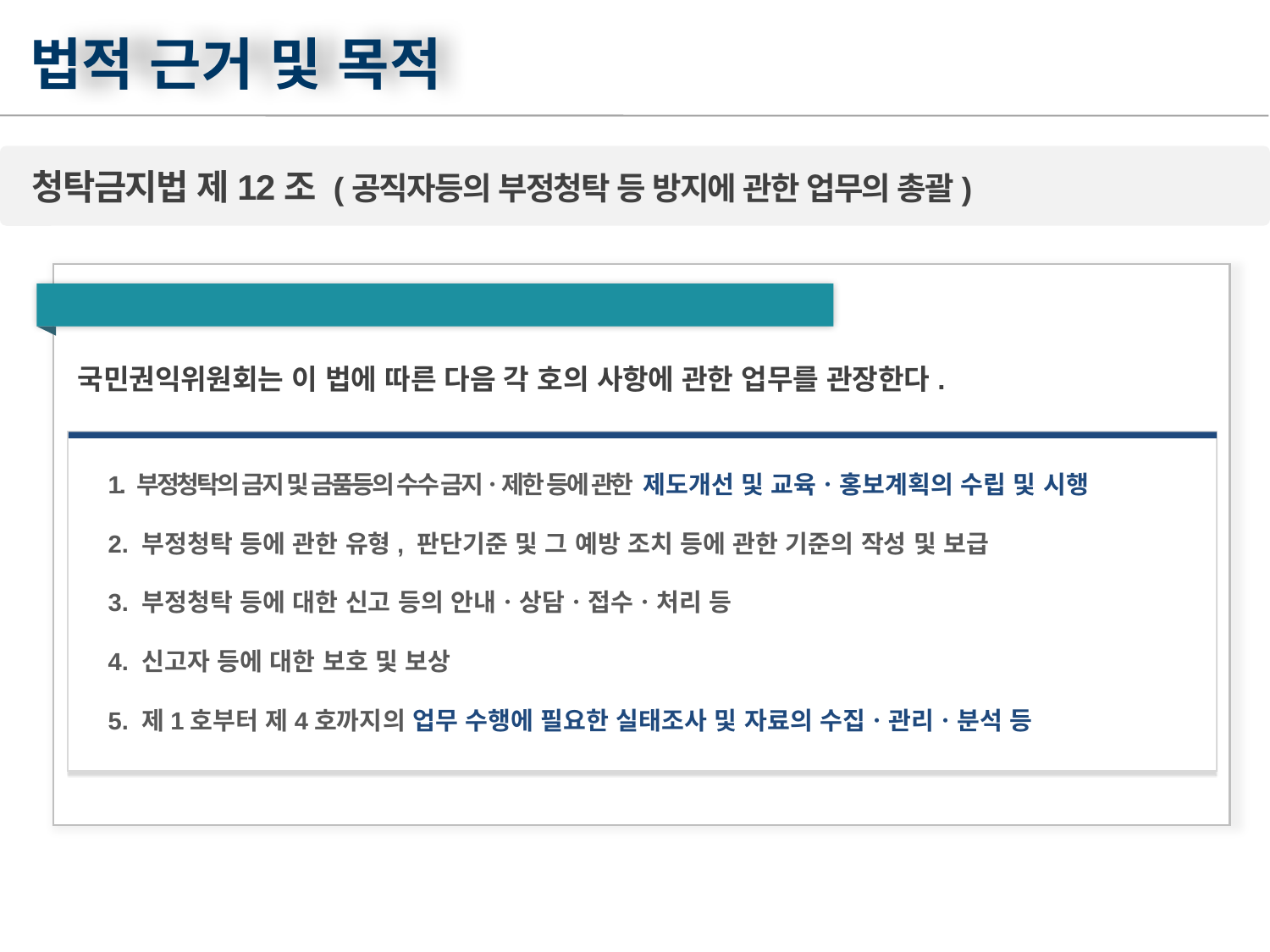

부정청탁 및 금품등 수수의 금지에 관한 법률
법적 근거 및 목적
청탁금지법 제12조 (공직자등의 부정청탁 등 방지에 관한 업무의 총괄)

제12조(공직자등의 부정청탁 등 방지에 관한 업무의 총괄)

국민권익위원회는 이 법에 따른 다음 각 호의 사항에 관한 업무를 관장한다.

1. 부정청탁의 금지 및 금품등의 수수 금지ㆍ제한 등에 관한  제도개선 및 교육ㆍ홍보계획의 수립 및 시행

2. 부정청탁 등에 관한 유형, 판단기준 및 그 예방 조치 등에 관한 기준의 작성 및 보급

3. 부정청탁 등에 대한 신고 등의 안내ㆍ상담ㆍ접수ㆍ처리 등

4. 신고자 등에 대한 보호 및 보상

5. 제1호부터 제4호까지의 업무 수행에 필요한 실태조사 및 자료의 수집ㆍ관리ㆍ분석 등